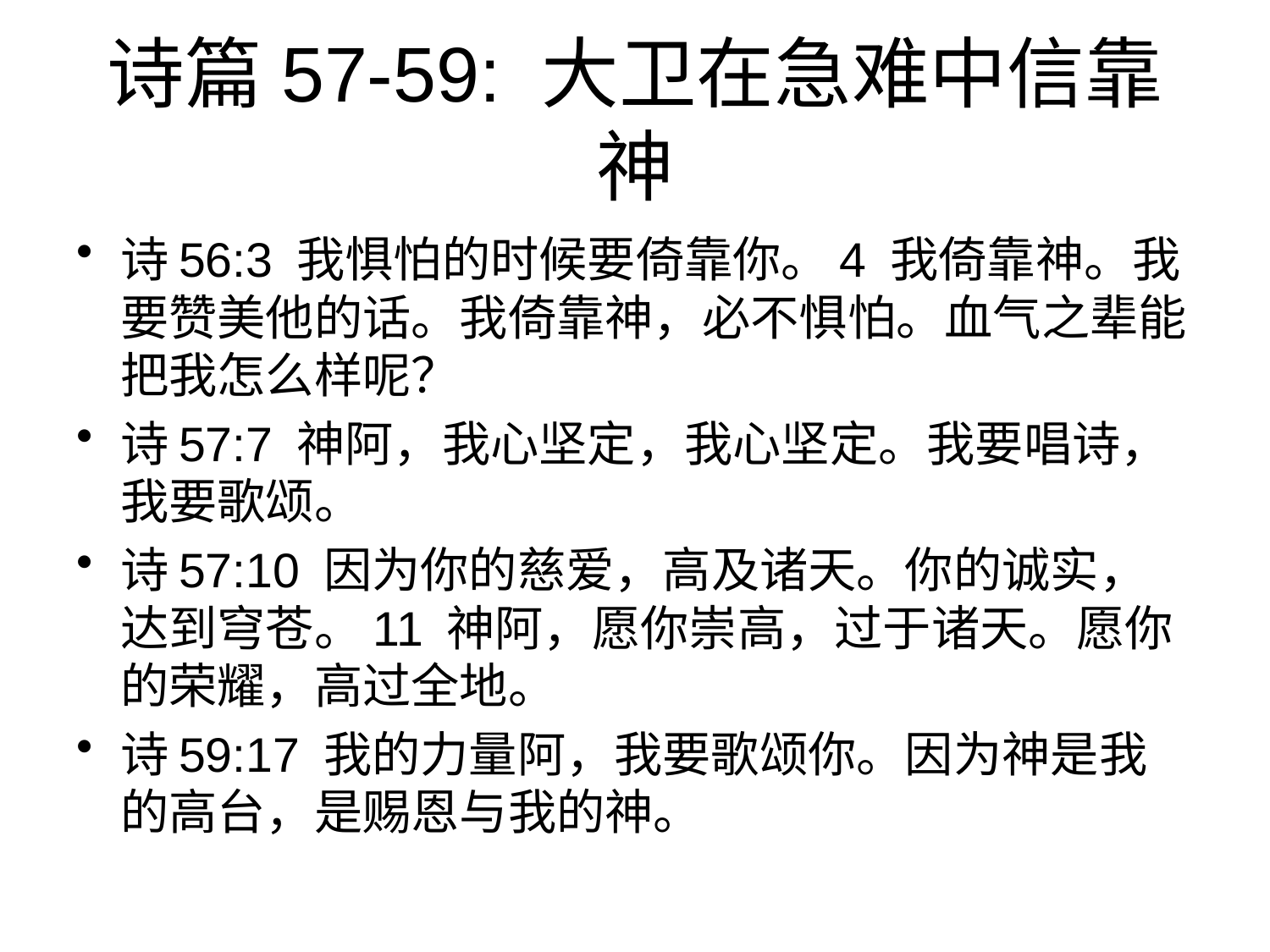

# 诗篇57-59: 大卫在急难中信靠神
诗56:3 我惧怕的时候要倚靠你。4 我倚靠神。我要赞美他的话。我倚靠神，必不惧怕。血气之辈能把我怎么样呢？
诗57:7 神阿，我心坚定，我心坚定。我要唱诗，我要歌颂。
诗57:10 因为你的慈爱，高及诸天。你的诚实，达到穹苍。11 神阿，愿你崇高，过于诸天。愿你的荣耀，高过全地。
诗59:17 我的力量阿，我要歌颂你。因为神是我的高台，是赐恩与我的神。